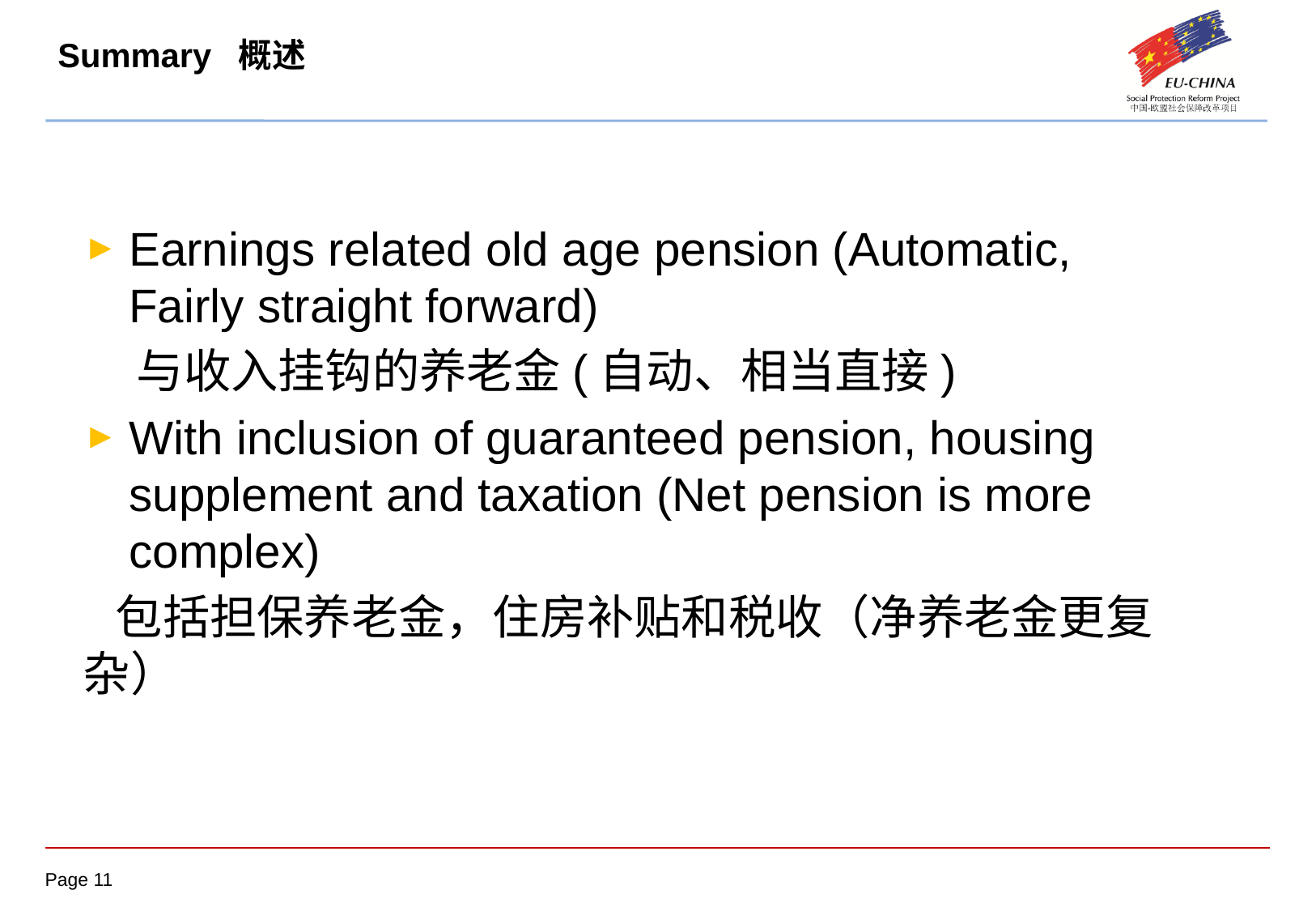

# Summary  概述
Earnings related old age pension (Automatic, Fairly straight forward)
    与收入挂钩的养老金(自动、相当直接)
With inclusion of guaranteed pension, housing supplement and taxation (Net pension is more complex)
  包括担保养老金，住房补贴和税收（净养老金更复杂）